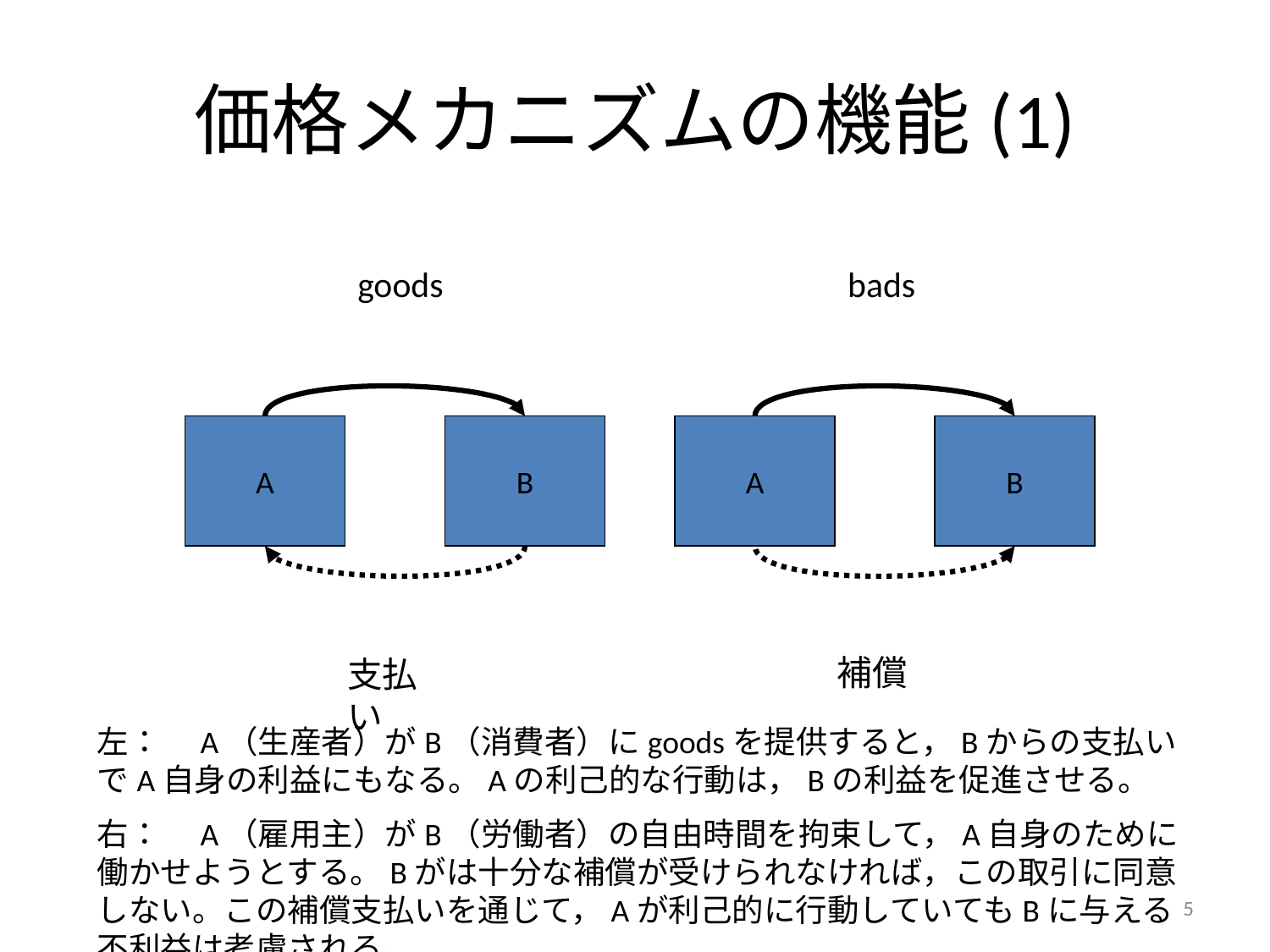

# 価格メカニズムの機能(1)
goods
bads
A
B
A
B
補償
支払い
左：　A（生産者）がB（消費者）にgoodsを提供すると，Bからの支払いでA自身の利益にもなる。Aの利己的な行動は，Bの利益を促進させる。
右：　A（雇用主）がB（労働者）の自由時間を拘束して，A自身のために働かせようとする。Bがは十分な補償が受けられなければ，この取引に同意しない。この補償支払いを通じて，Aが利己的に行動していてもBに与える不利益は考慮される。
5